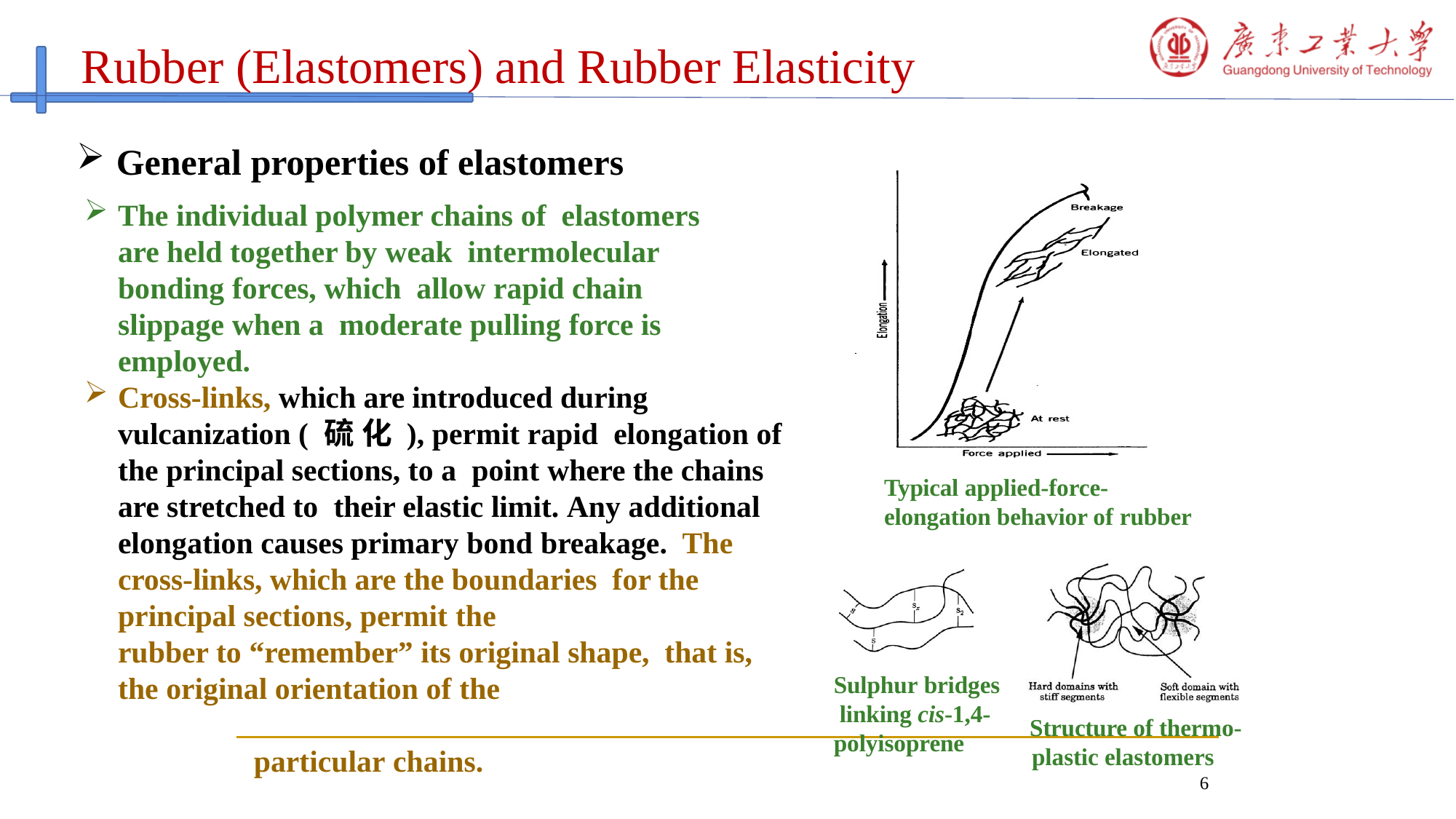

# Rubber (Elastomers) and Rubber Elasticity
General properties of elastomers
The individual polymer chains of  elastomers are held together by weak  intermolecular bonding forces, which  allow rapid chain slippage when a  moderate pulling force is employed.
Cross-links, which are introduced during  vulcanization ( 硫 化 ), permit rapid  elongation of the principal sections, to a  point where the chains are stretched to  their elastic limit. Any additional  elongation causes primary bond breakage.  The cross-links, which are the boundaries  for the principal sections, permit the
rubber to “remember” its original shape,  that is, the original orientation of the

Typical applied-force-
elongation behavior of rubber

Sulphur bridges  linking cis-1,4-  polyisoprene
Structure of thermo-

plastic elastomers
6
particular chains.